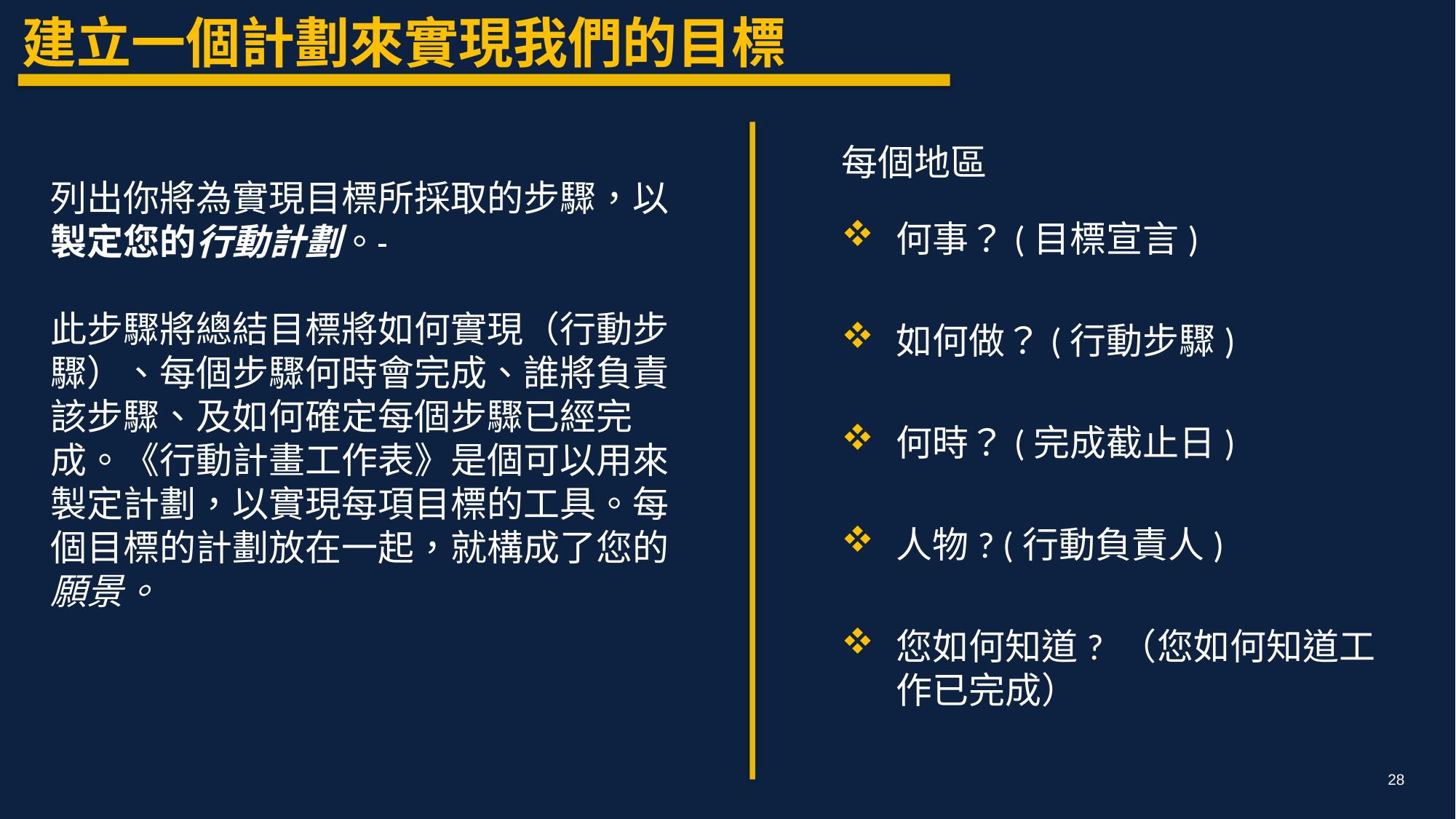

建立一個計劃來實現我們的目標

每個地區

何事？(目標宣言)

如何做？(行動步驟)

何時？(完成截止日)

人物? (行動負責人)

您如何知道? （您如何知道工作已完成）

列出你將為實現目標所採取的步驟，以製定您的行動計劃。

此步驟將總結目標將如何實現（行動步驟）、每個步驟何時會完成、誰將負責該步驟、及如何確定每個步驟已經完成。《行動計畫工作表》是個可以用來製定計劃，以實現每項目標的工具。每個目標的計劃放在一起，就構成了您的 願景。

28